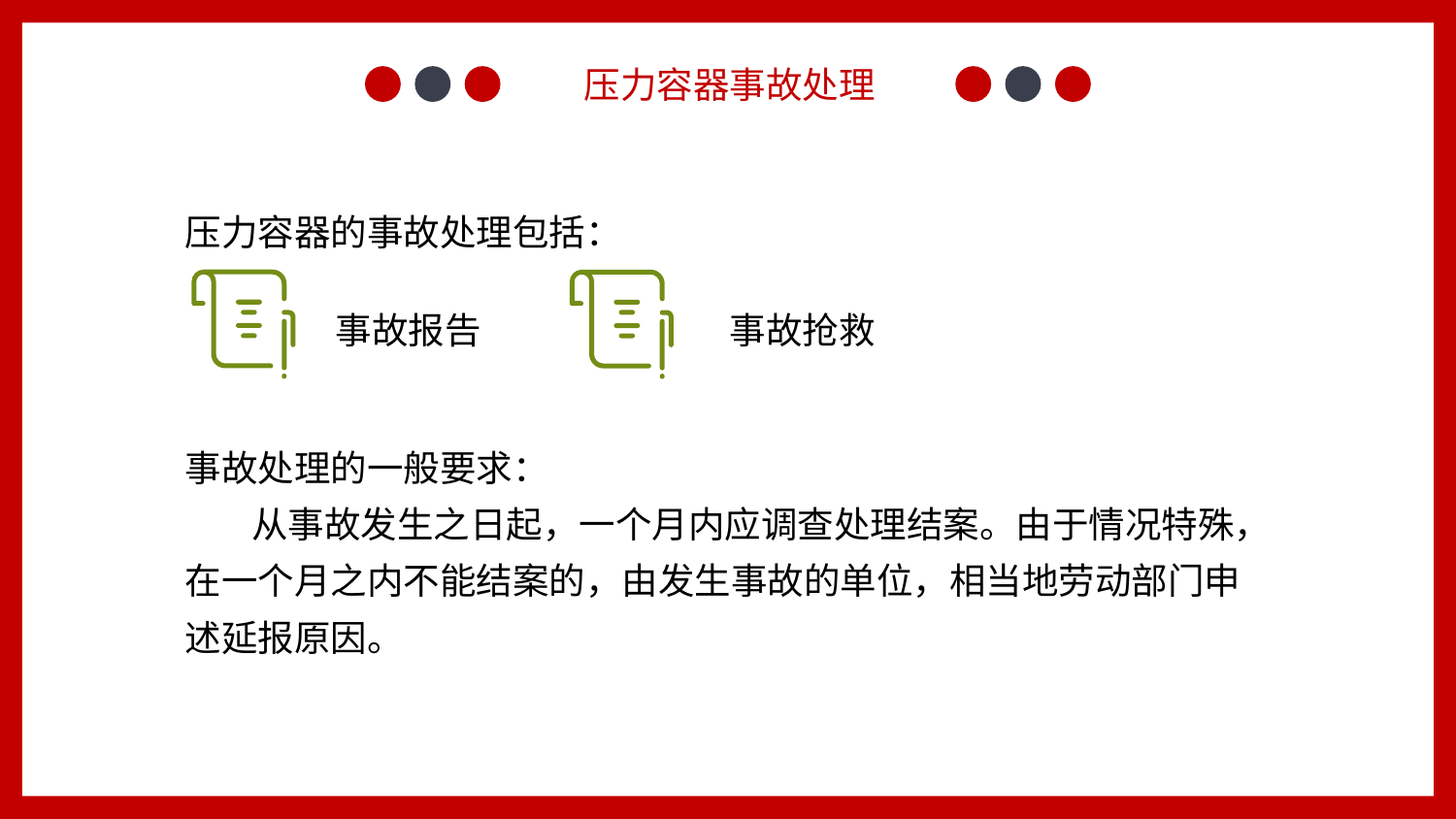

压力容器事故处理

压力容器的事故处理包括：

事故报告
事故抢救
事故处理的一般要求：
       从事故发生之日起，一个月内应调查处理结案。由于情况特殊，在一个月之内不能结案的，由发生事故的单位，相当地劳动部门申述延报原因。